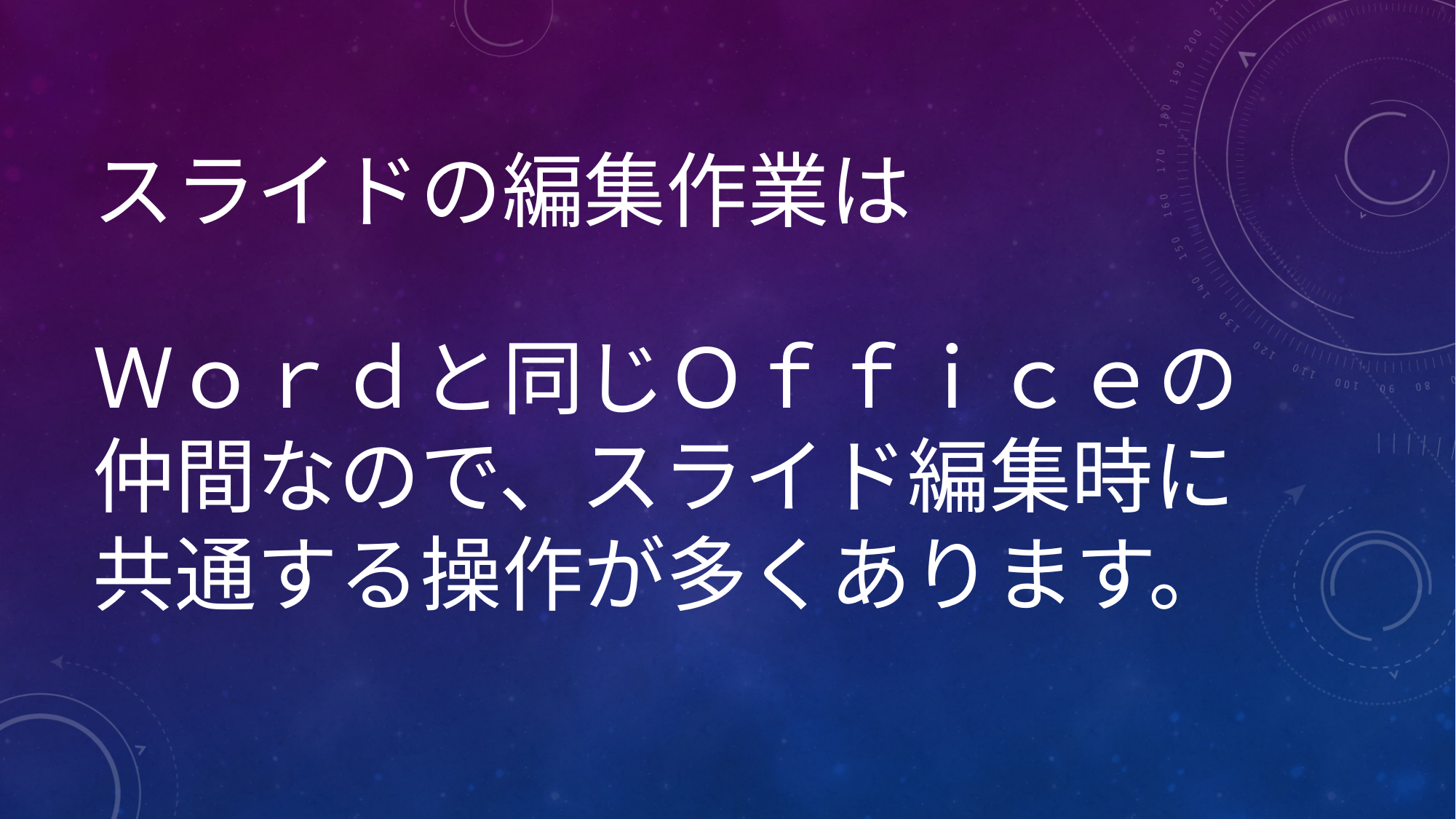

# スライドの編集作業は
Ｗｏｒｄと同じＯｆｆｉｃｅの仲間なので、スライド編集時に共通する操作が多くあります。